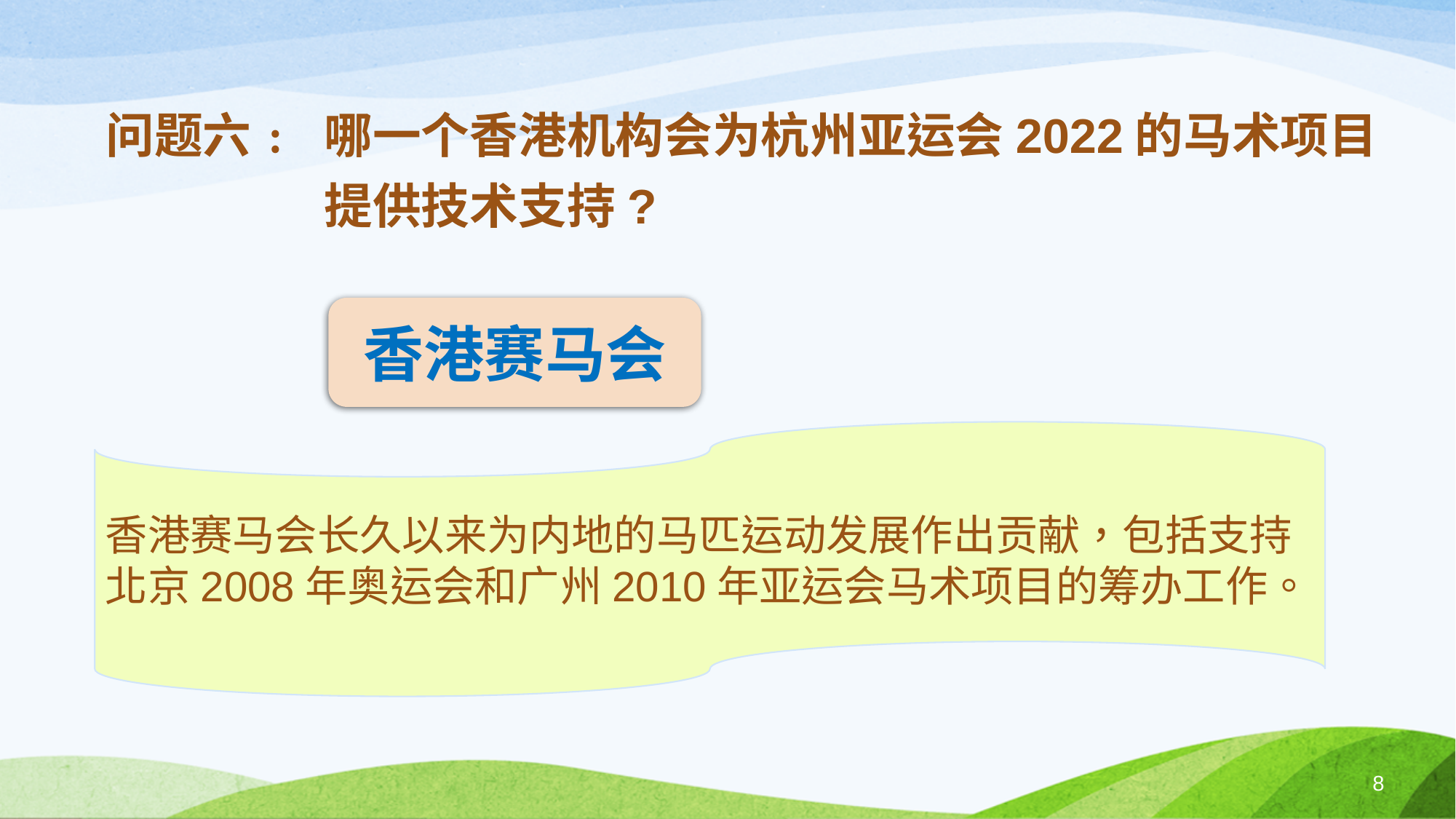

问题六﹕	哪一个香港机构会为杭州亚运会2022的马术项目
		提供技术支持?
香港赛马会
香港赛马会长久以来为内地的马匹运动发展作出贡献，包括支持北京2008年奥运会和广州2010年亚运会马术项目的筹办工作。
8